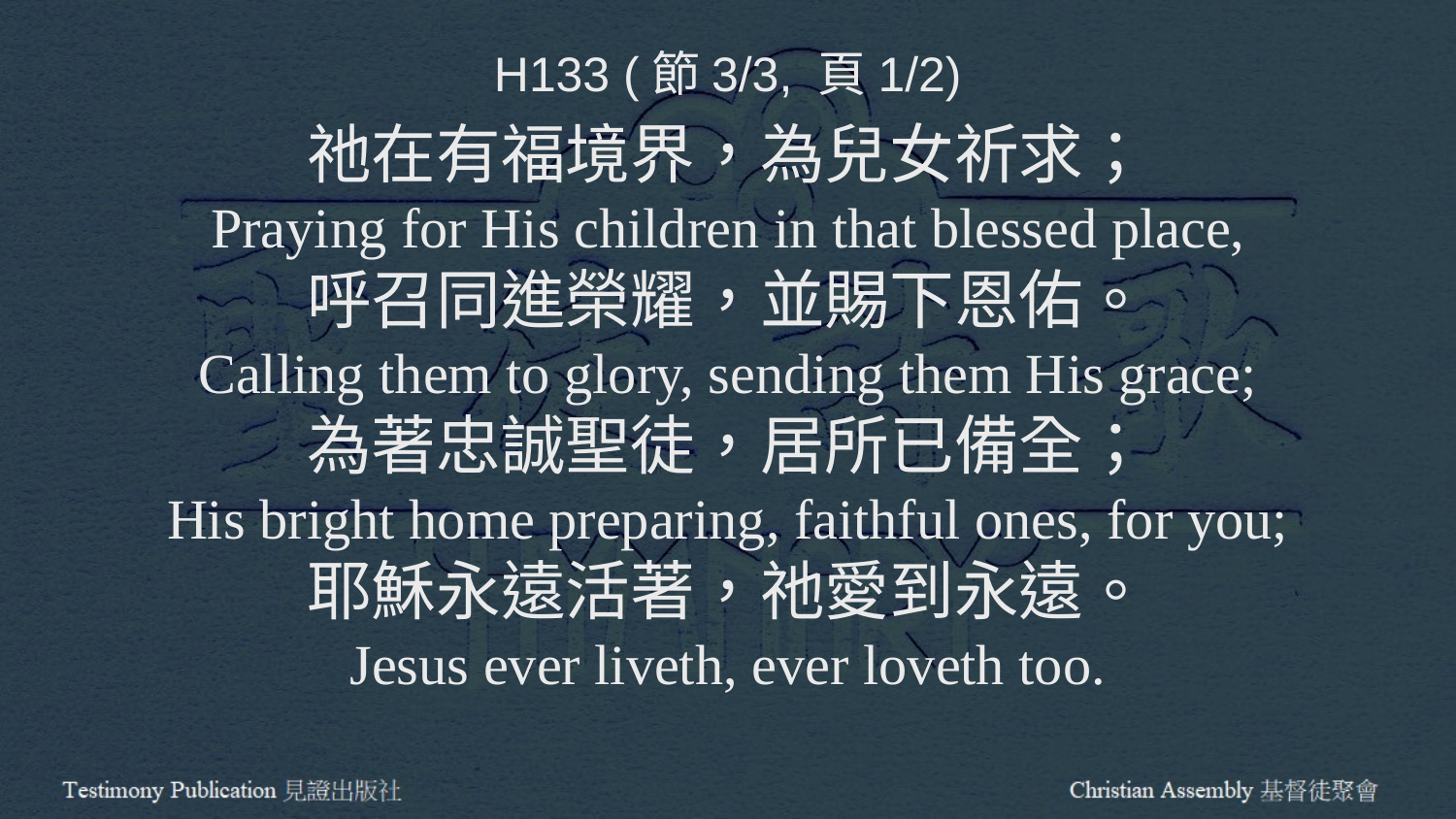

H133 (節3/3, 頁1/2)
祂在有福境界，為兒女祈求；
Praying for His children in that blessed place,
呼召同進榮耀，並賜下恩佑。
Calling them to glory, sending them His grace;
為著忠誠聖徒，居所已備全；
His bright home preparing, faithful ones, for you;
耶穌永遠活著，祂愛到永遠。
Jesus ever liveth, ever loveth too.